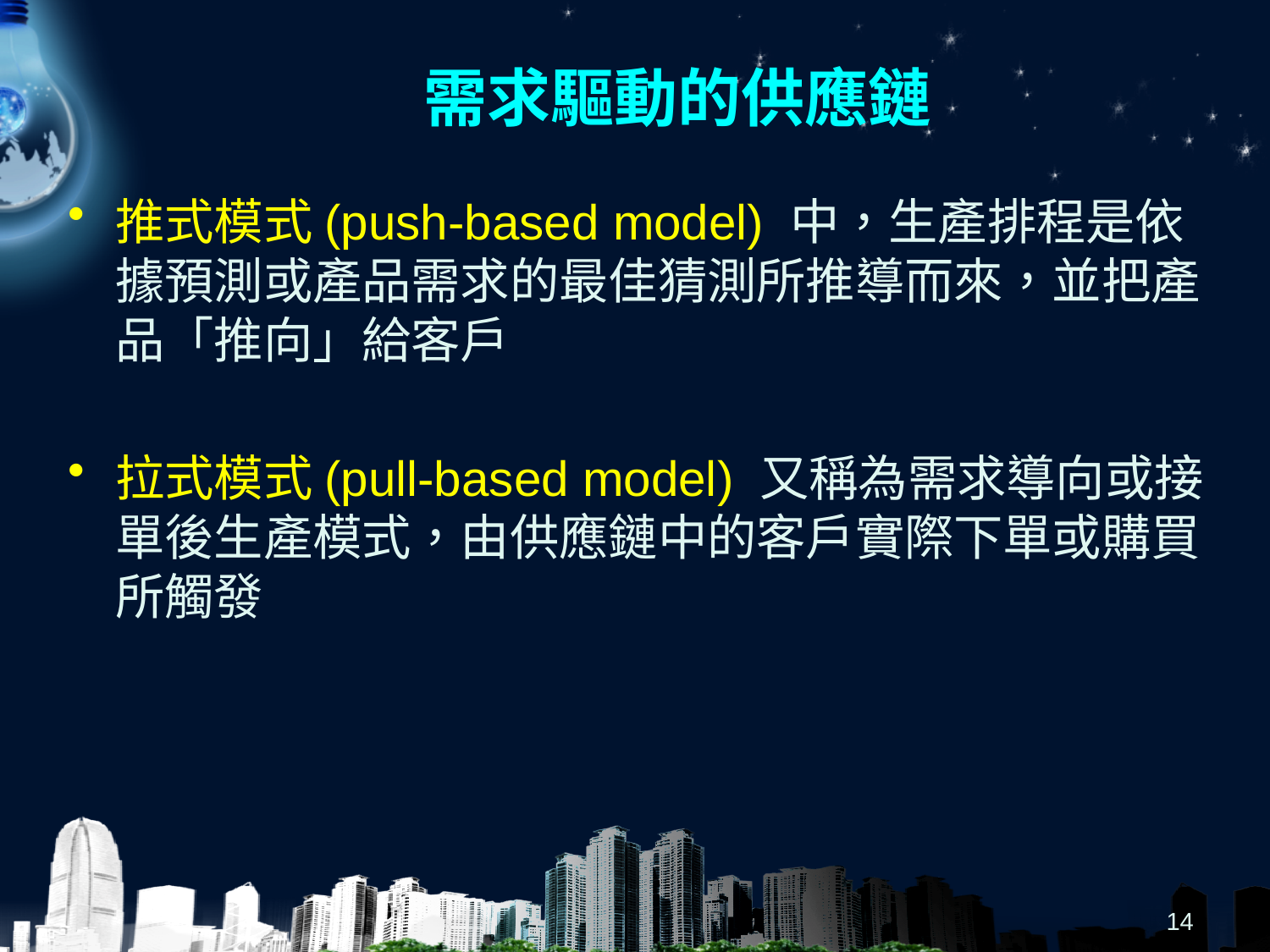

# 需求驅動的供應鏈
推式模式(push-based model) 中，生產排程是依據預測或產品需求的最佳猜測所推導而來，並把產品「推向」給客戶

拉式模式(pull-based model) 又稱為需求導向或接單後生產模式，由供應鏈中的客戶實際下單或購買所觸發
14